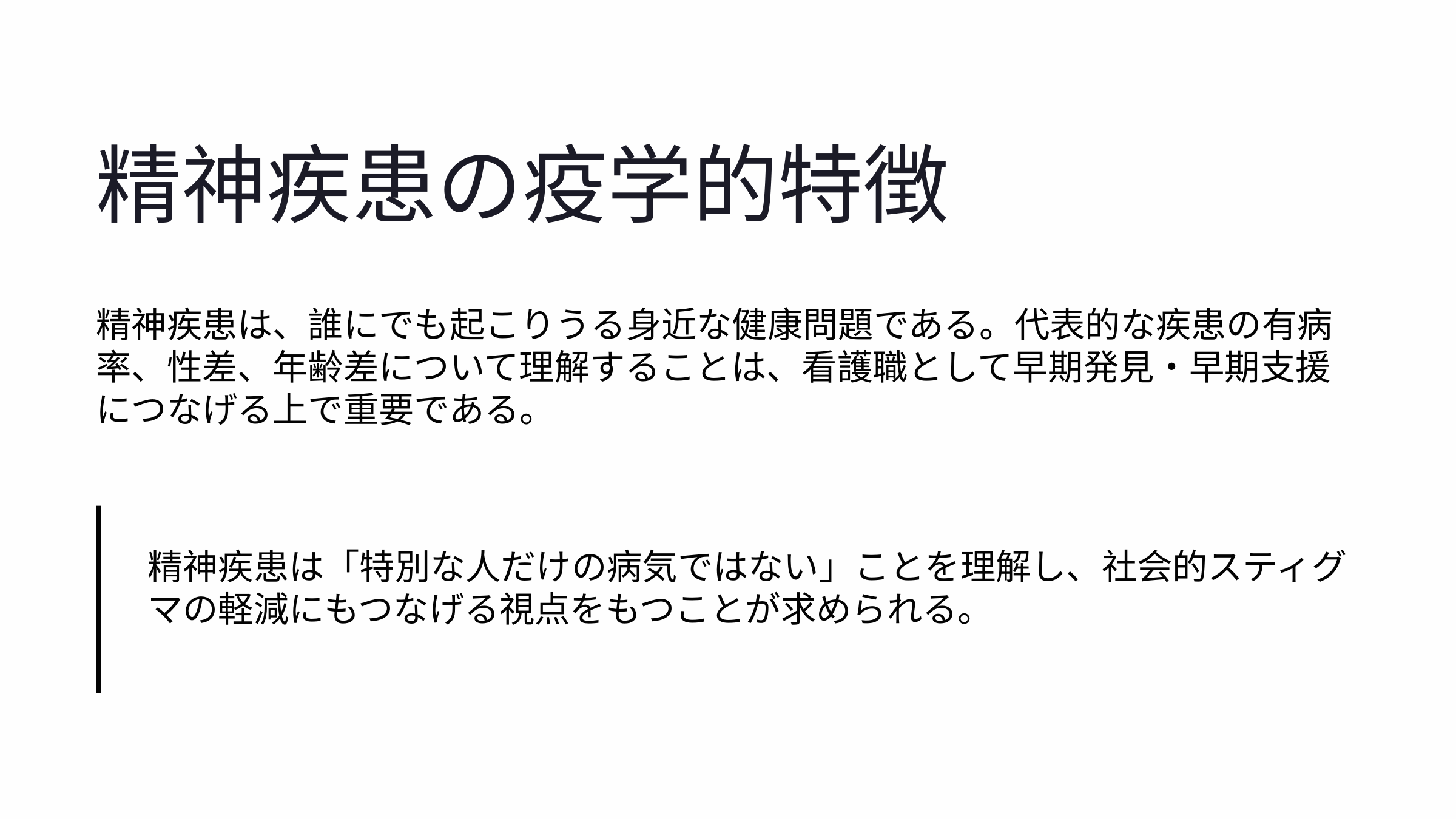

精神疾患の疫学的特徴
精神疾患は、誰にでも起こりうる身近な健康問題である。代表的な疾患の有病率、性差、年齢差について理解することは、看護職として早期発見・早期支援につなげる上で重要である。

精神疾患は「特別な人だけの病気ではない」ことを理解し、社会的スティグマの軽減にもつなげる視点をもつことが求められる。